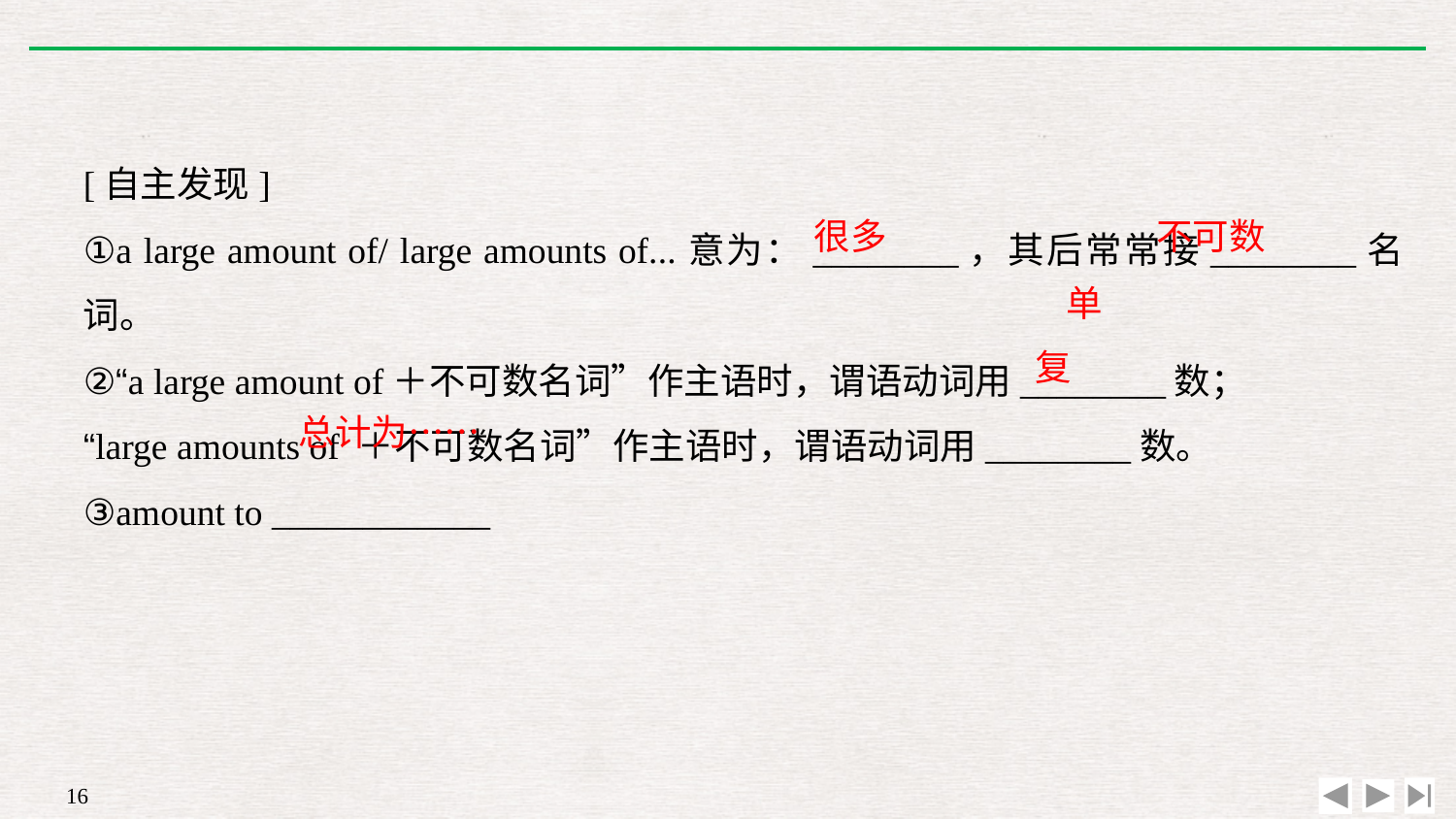

[自主发现]
①a large amount of/ large amounts of...意为：________，其后常常接________名词。
②“a large amount of＋不可数名词”作主语时，谓语动词用________数；
“large amounts of ＋不可数名词”作主语时，谓语动词用________数。
③amount to ____________
很多
不可数
单
复
总计为……